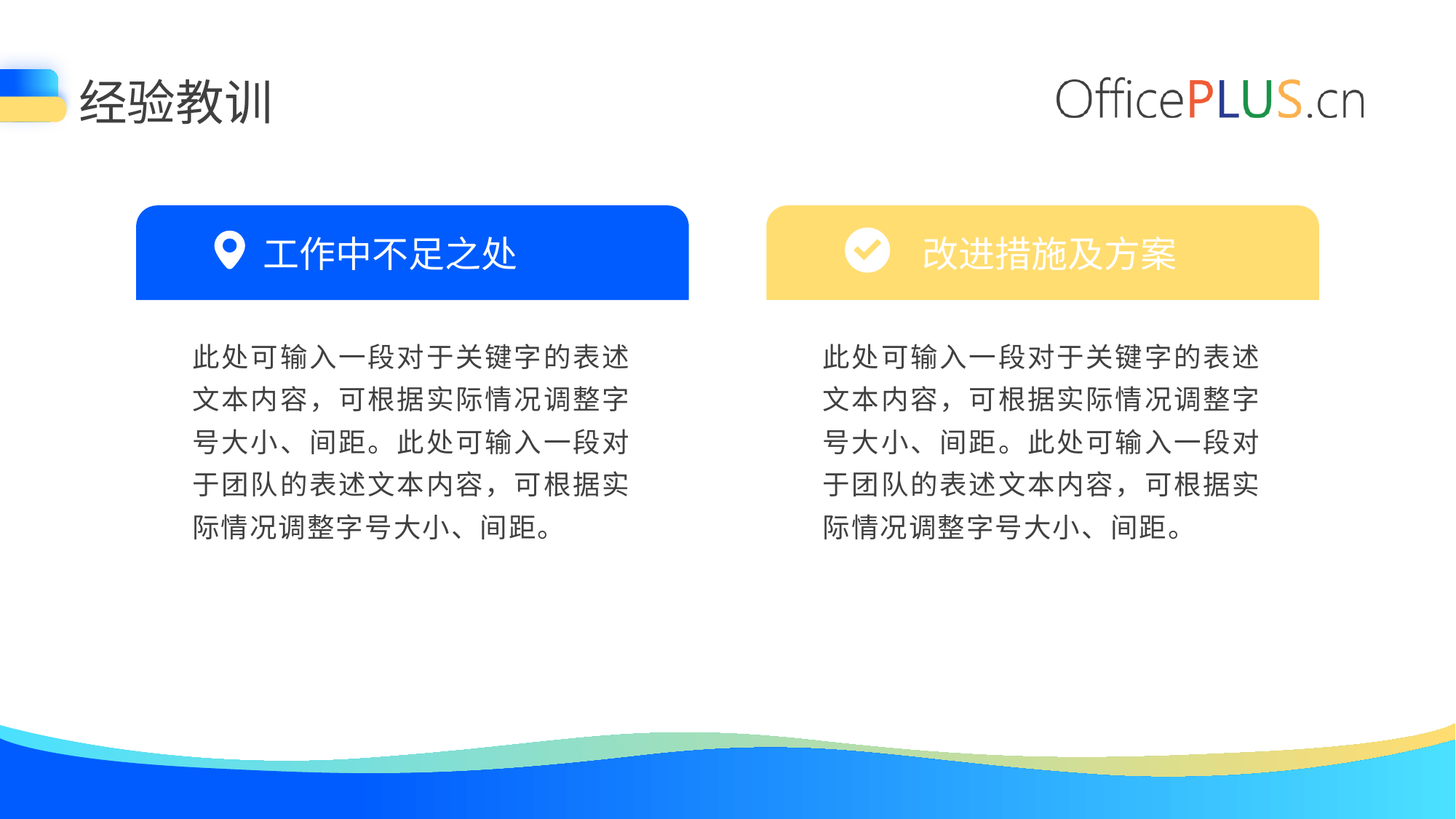

经验教训

工作中不足之处
改进措施及方案

此处可输入一段对于关键字的表述文本内容，可根据实际情况调整字号大小、间距。此处可输入一段对于团队的表述文本内容，可根据实际情况调整字号大小、间距。

此处可输入一段对于关键字的表述文本内容，可根据实际情况调整字号大小、间距。此处可输入一段对于团队的表述文本内容，可根据实际情况调整字号大小、间距。